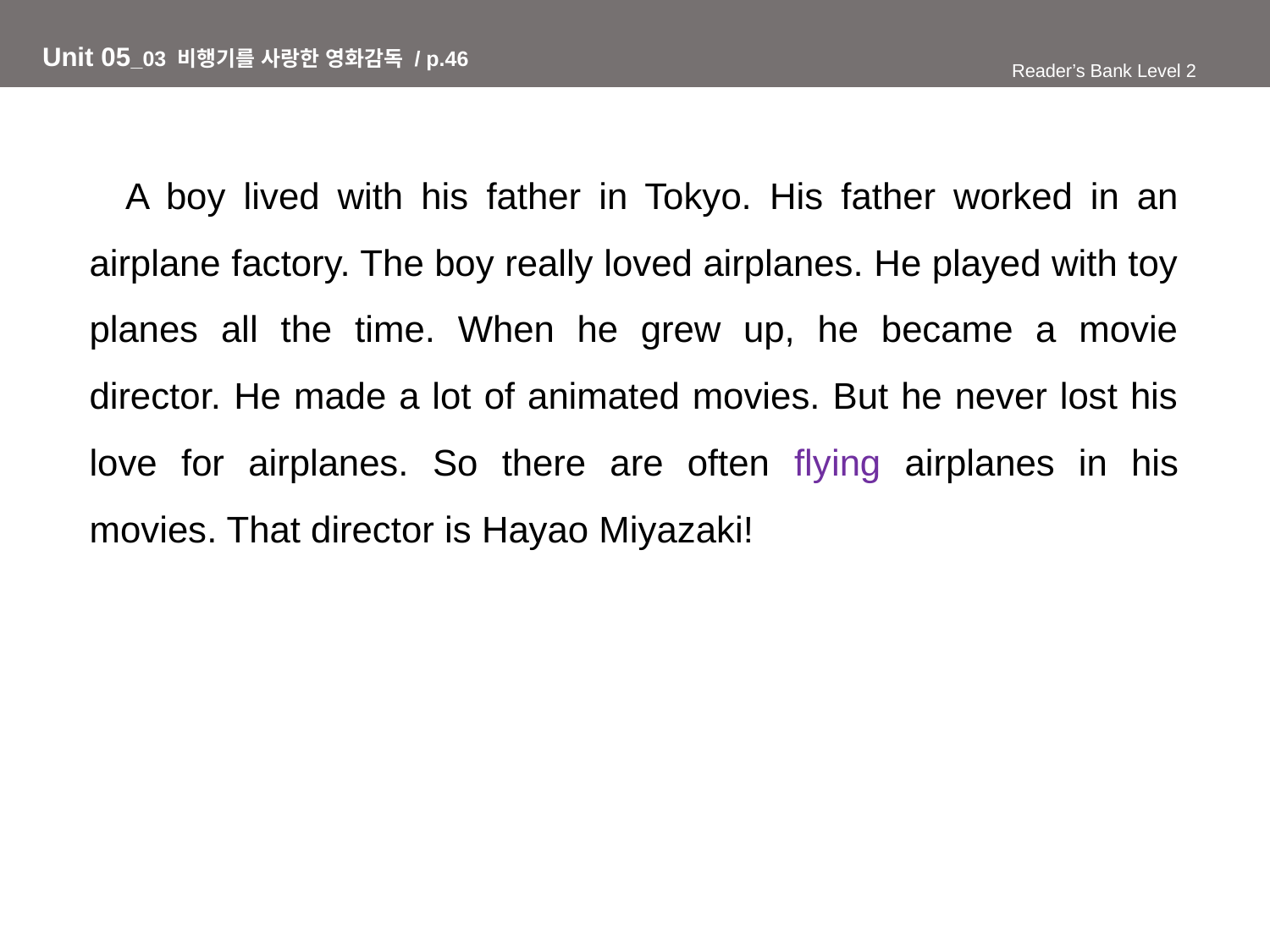

# Unit 05_03 비행기를 사랑한 영화감독 / p.46
Reader’s Bank Level 2

  A boy lived with his father in Tokyo. His father worked in an airplane factory. The boy really loved airplanes. He played with toy planes all the time. When he grew up, he became a movie director. He made a lot of animated movies. But he never lost his love for airplanes. So there are often flying airplanes in his movies. That director is Hayao Miyazaki!